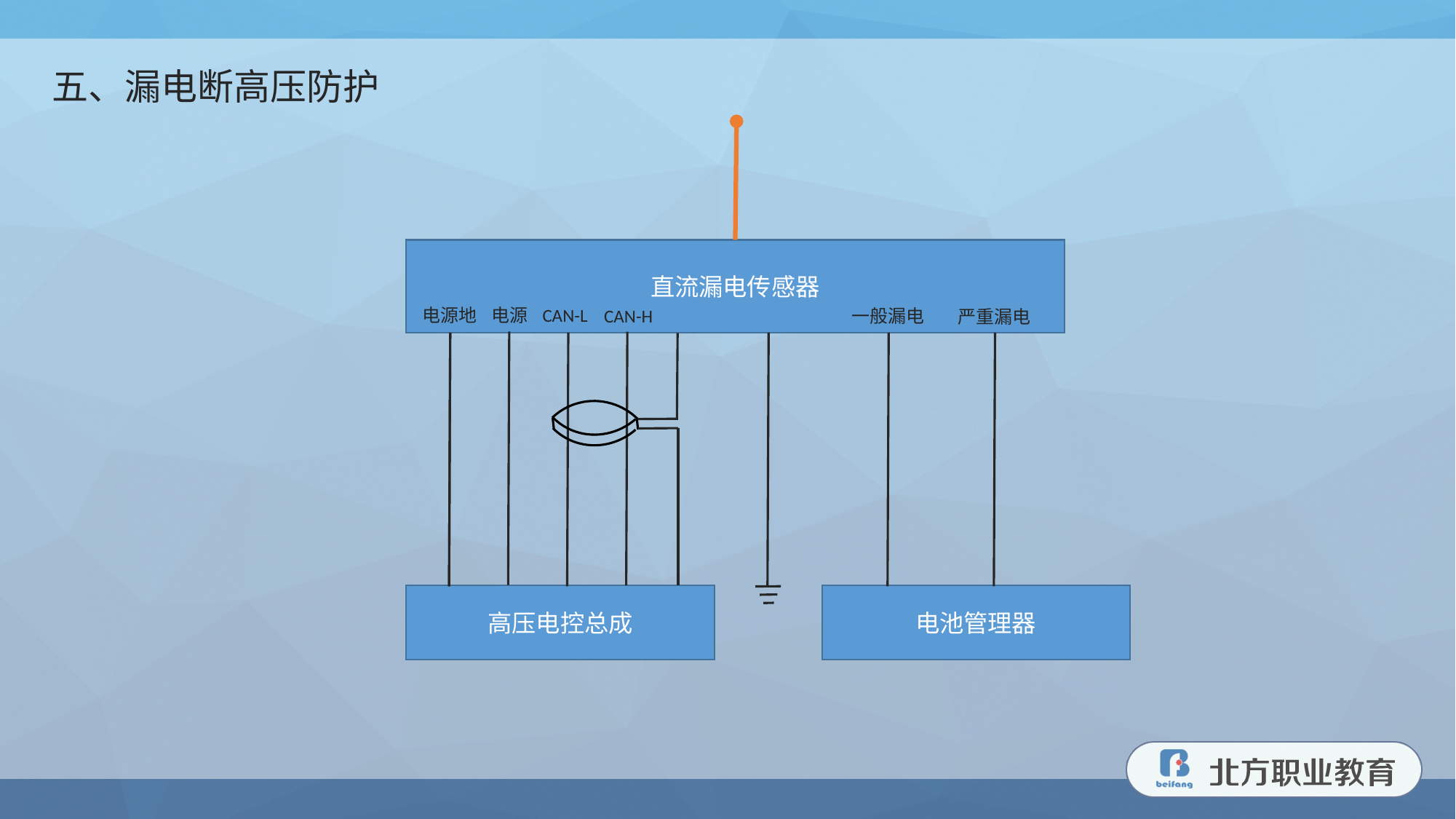

五、漏电断高压防护
直流漏电传感器
电源地
电源
CAN-L
CAN-H
一般漏电
严重漏电

高压电控总成
电池管理器